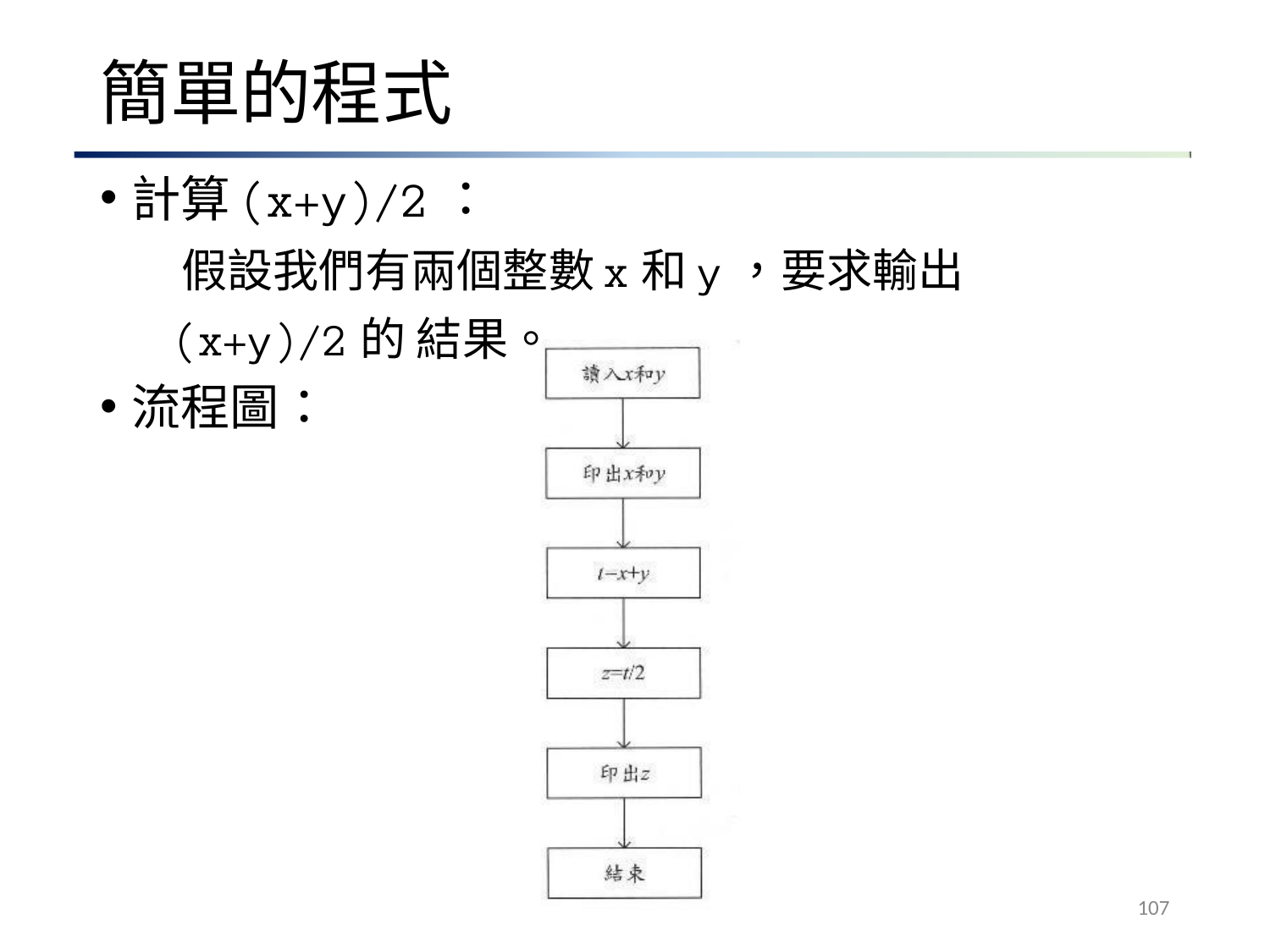

# 簡單的程式
計算(x+y)/2：
假設我們有兩個整數x和y，要求輸出(x+y)/2的 結果。
流程圖：

107